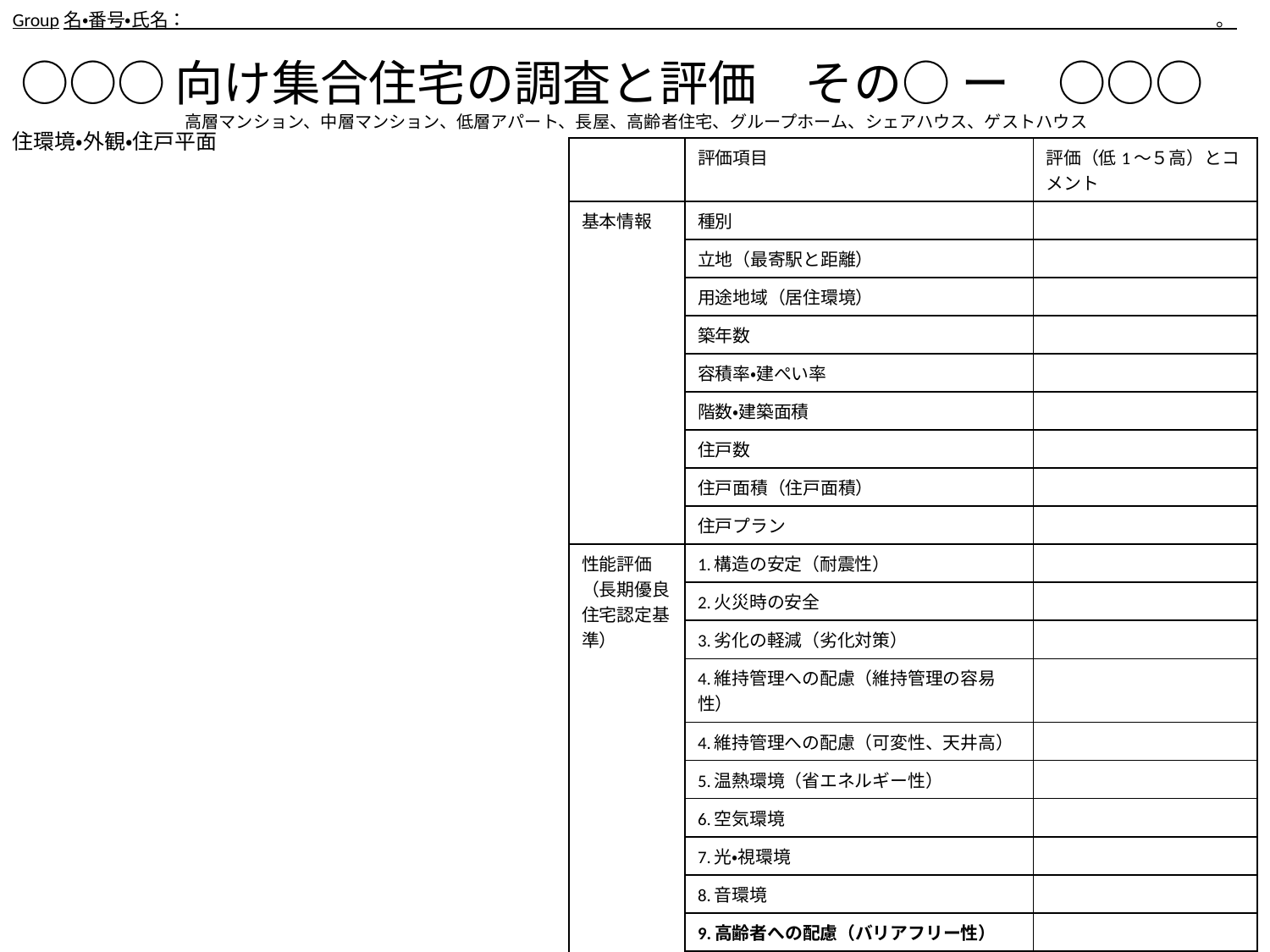

Group名・番号・氏名：　　　　　　　　　　　　　　　　　　　　　　　　　　　　　　　　　　　　　　　　　　　　　　　　　　　　　　　　。
○○○向け集合住宅の調査と評価　その○ ー　○○○
高層マンション、中層マンション、低層アパート、長屋、高齢者住宅、グループホーム、シェアハウス、ゲストハウス
住環境・外観・住戸平面
|  | 評価項目 | 評価（低1〜５高）とコメント |
| --- | --- | --- |
| 基本情報 | 種別 |  |
|  | 立地（最寄駅と距離） |  |
|  | 用途地域（居住環境） |  |
|  | 築年数 |  |
|  | 容積率・建ぺい率 |  |
|  | 階数・建築面積 |  |
|  | 住戸数 |  |
|  | 住戸面積（住戸面積） |  |
|  | 住戸プラン |  |
| 性能評価 （長期優良住宅認定基準） | 1.構造の安定（耐震性） |  |
|  | 2.火災時の安全 |  |
|  | 3.劣化の軽減（劣化対策） |  |
|  | 4.維持管理への配慮（維持管理の容易性） |  |
|  | 4.維持管理への配慮（可変性、天井高） |  |
|  | 5.温熱環境（省エネルギー性） |  |
|  | 6.空気環境 |  |
|  | 7.光・視環境 |  |
|  | 8.音環境 |  |
|  | 9.高齢者への配慮（バリアフリー性） |  |
|  | 10.防犯 |  |
|  | （維持保全計画） |  |
| 総合評価 | 住みたさ |  |
|  | コスト(（万円／月） |  |